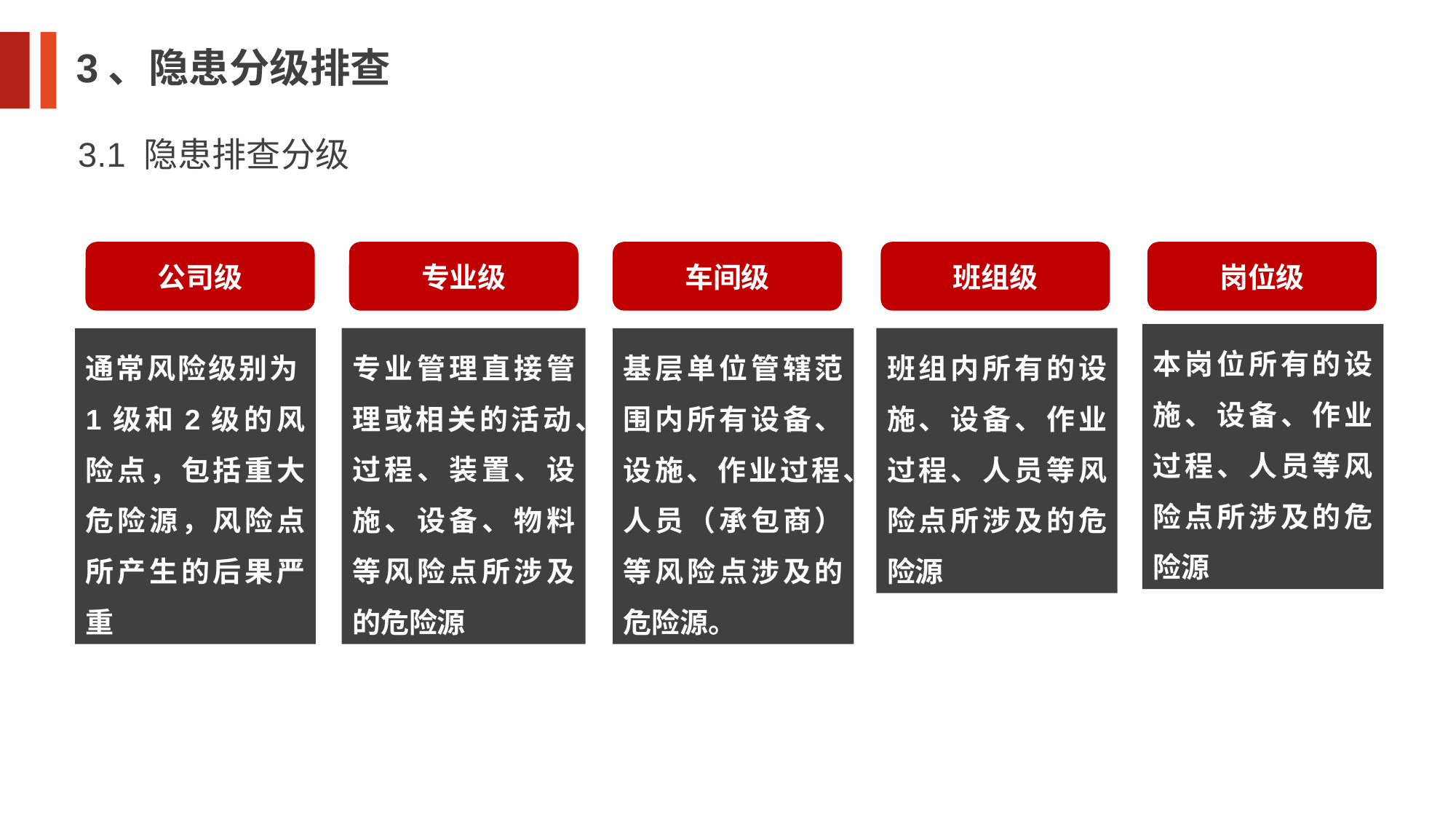

3、隐患分级排查
3.1 隐患排查分级
公司级
专业级
车间级
班组级
岗位级
本岗位所有的设施、设备、作业过程、人员等风险点所涉及的危险源
专业管理直接管理或相关的活动、过程、装置、设施、设备、物料等风险点所涉及的危险源
班组内所有的设施、设备、作业过程、人员等风险点所涉及的危险源
基层单位管辖范围内所有设备、设施、作业过程、人员（承包商）等风险点涉及的危险源。
通常风险级别为1级和2级的风险点，包括重大危险源，风险点所产生的后果严重